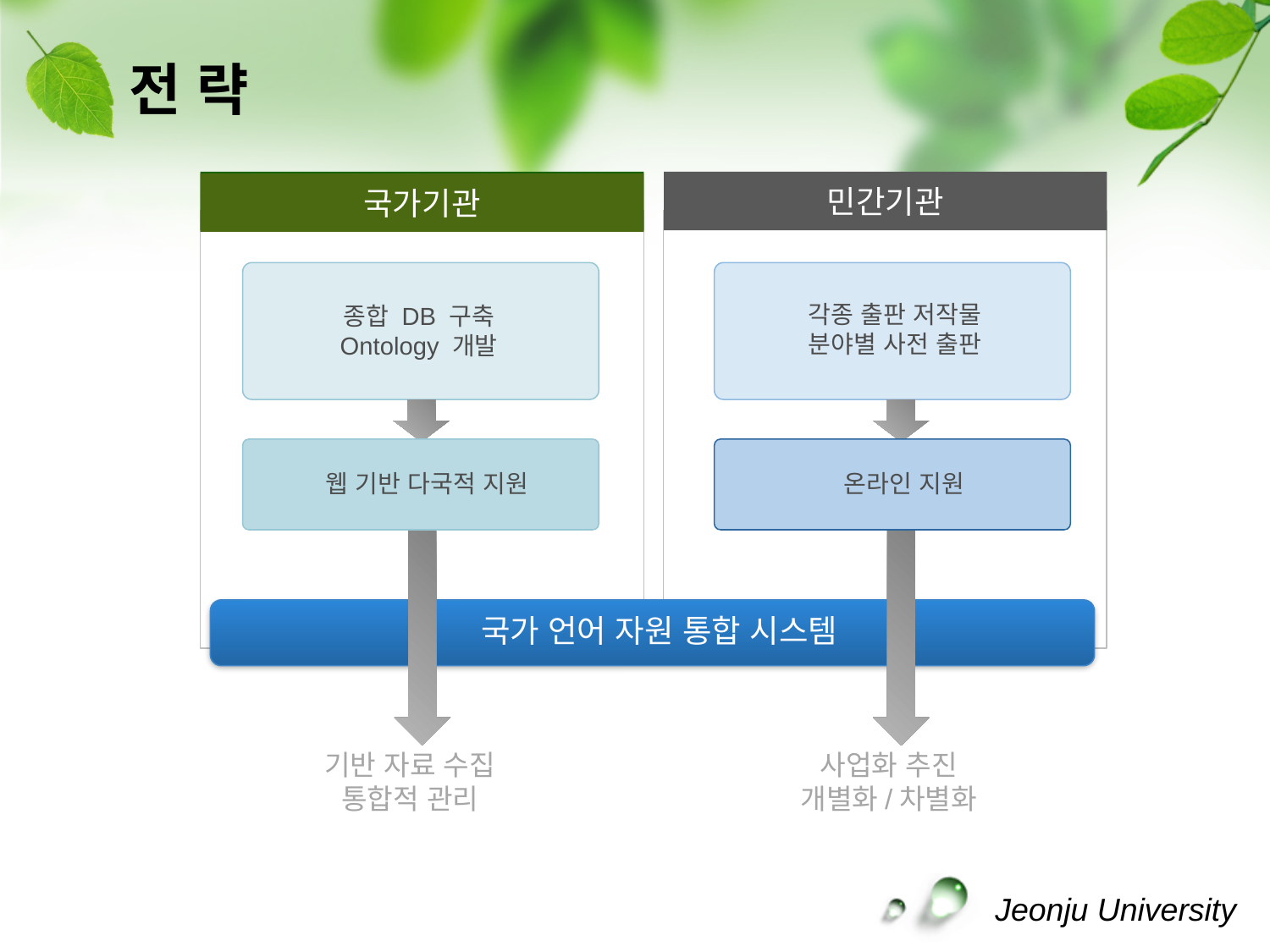

# 전 략
국가기관
민간기관
국가기관
국가기관
국가기관

각종 출판 저작물
분야별 사전 출판
종합 DB 구축
Ontology 개발

웹 기반 다국적 지원
온라인 지원

국가 언어 자원 통합 시스템

기반 자료 수집
통합적 관리
사업화 추진
개별화/차별화